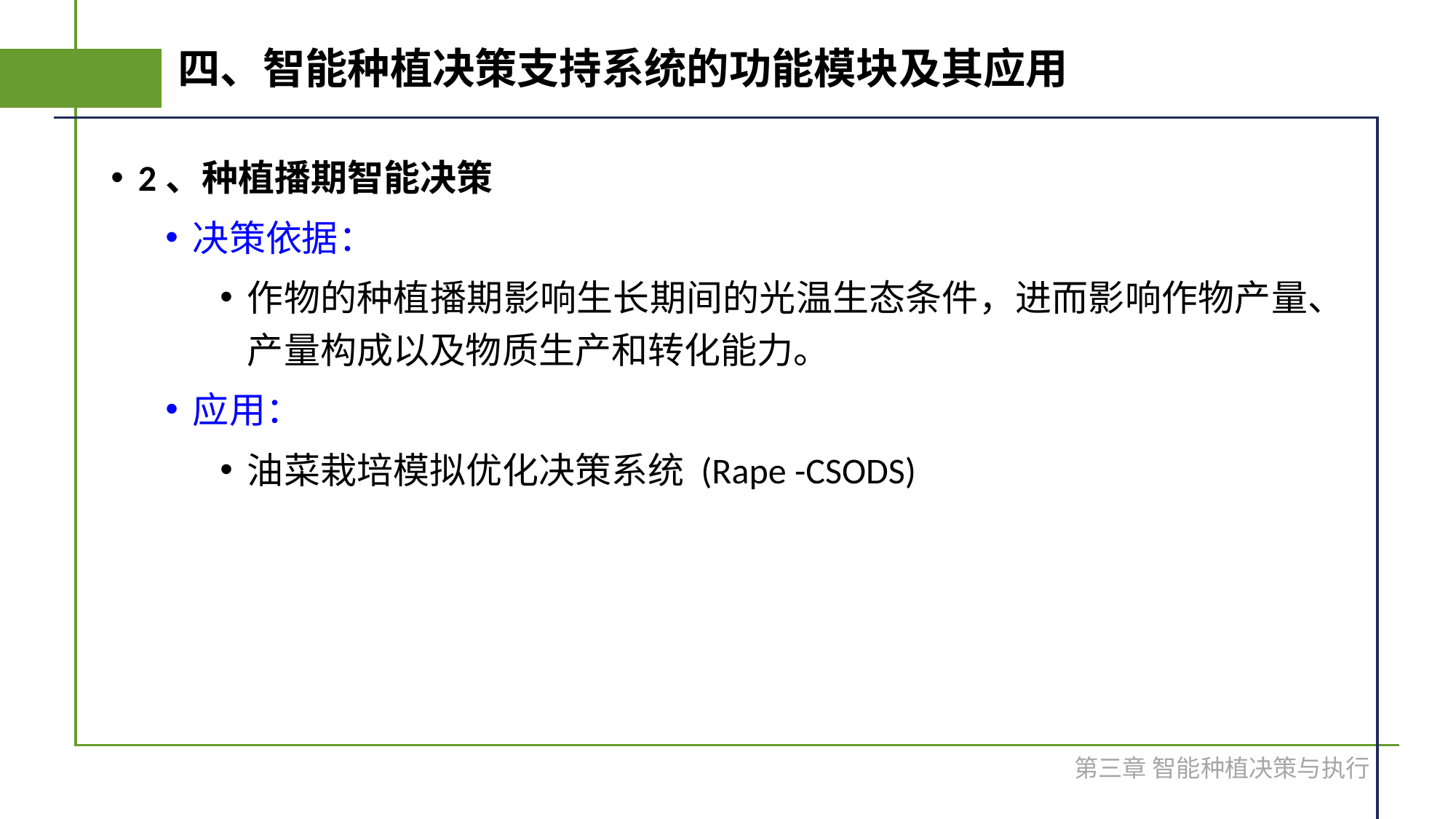

# 四、智能种植决策支持系统的功能模块及其应用
2、种植播期智能决策
决策依据：
作物的种植播期影响生长期间的光温生态条件，进而影响作物产量、产量构成以及物质生产和转化能力。
应用：
油菜栽培模拟优化决策系统 (Rape -CSODS)
第三章 智能种植决策与执行